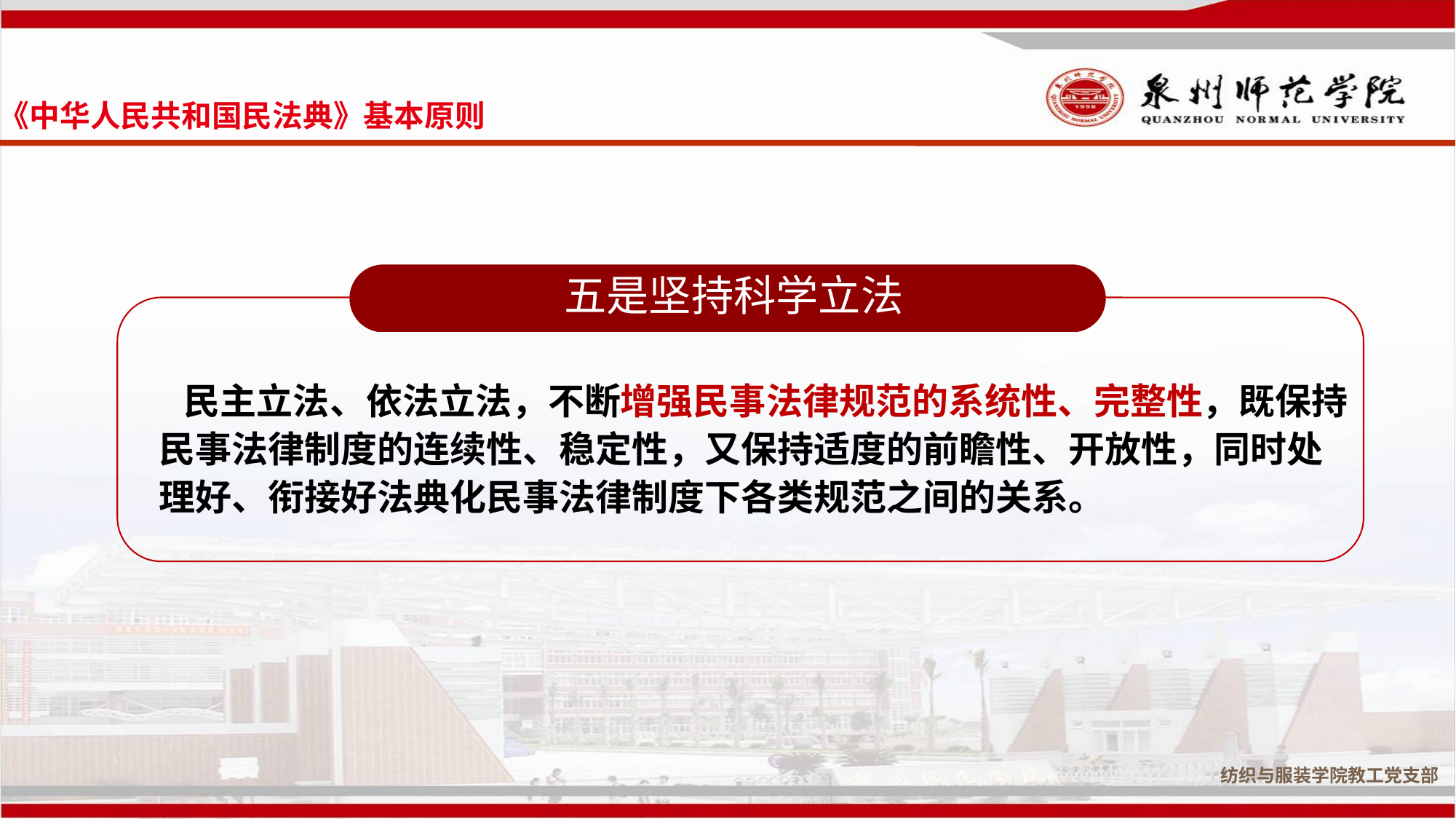

《中华人民共和国民法典》基本原则
五是坚持科学立法

  民主立法、依法立法，不断增强民事法律规范的系统性、完整性，既保持民事法律制度的连续性、稳定性，又保持适度的前瞻性、开放性，同时处理好、衔接好法典化民事法律制度下各类规范之间的关系。
纺织与服装学院教工党支部